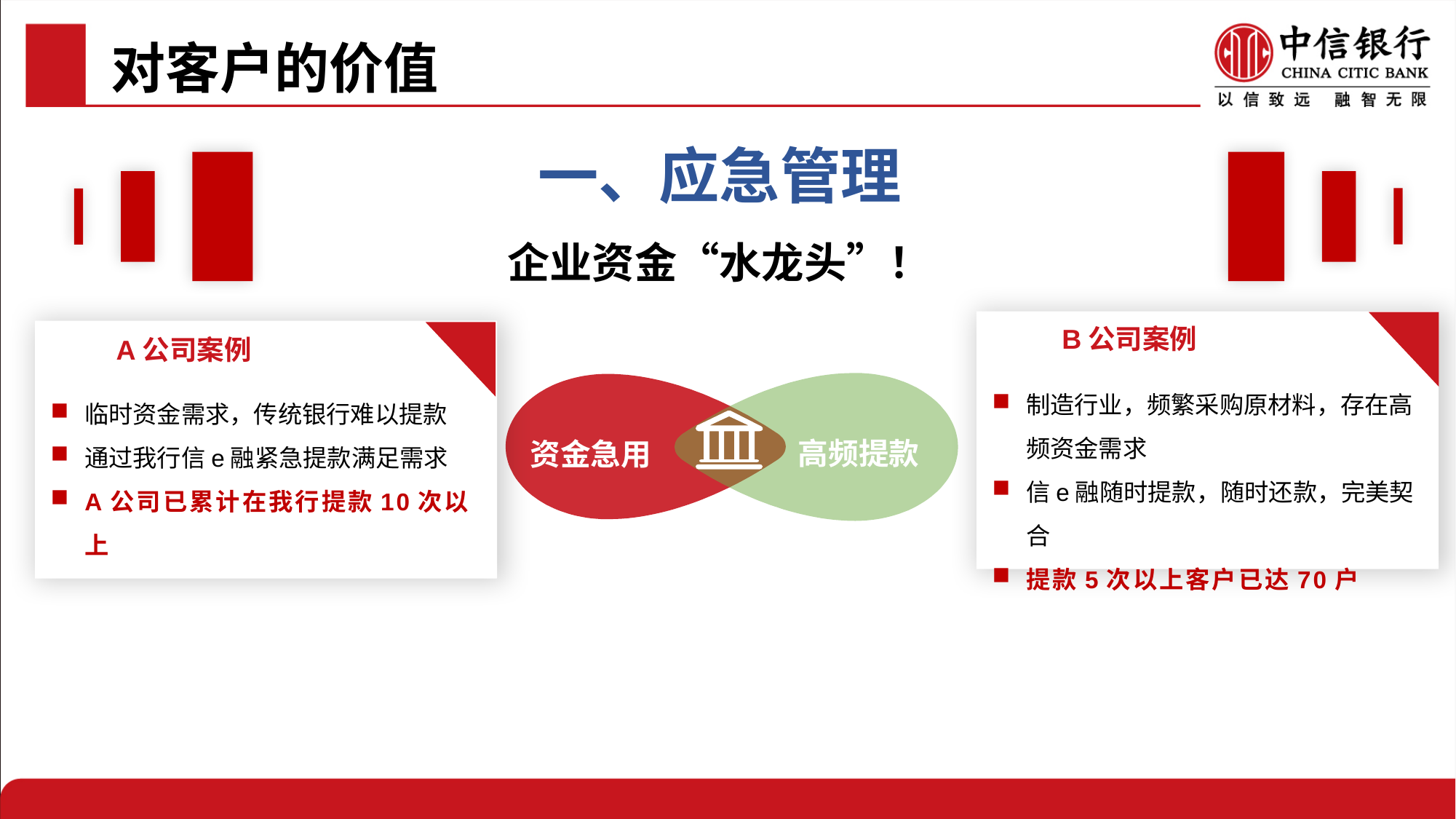

对客户的价值
一、应急管理
企业资金“水龙头”！

B公司案例
制造行业，频繁采购原材料，存在高频资金需求
信e融随时提款，随时还款，完美契合
提款5次以上客户已达70户

A公司案例
临时资金需求，传统银行难以提款
通过我行信e融紧急提款满足需求
A公司已累计在我行提款10次以上

高频提款
资金急用
26